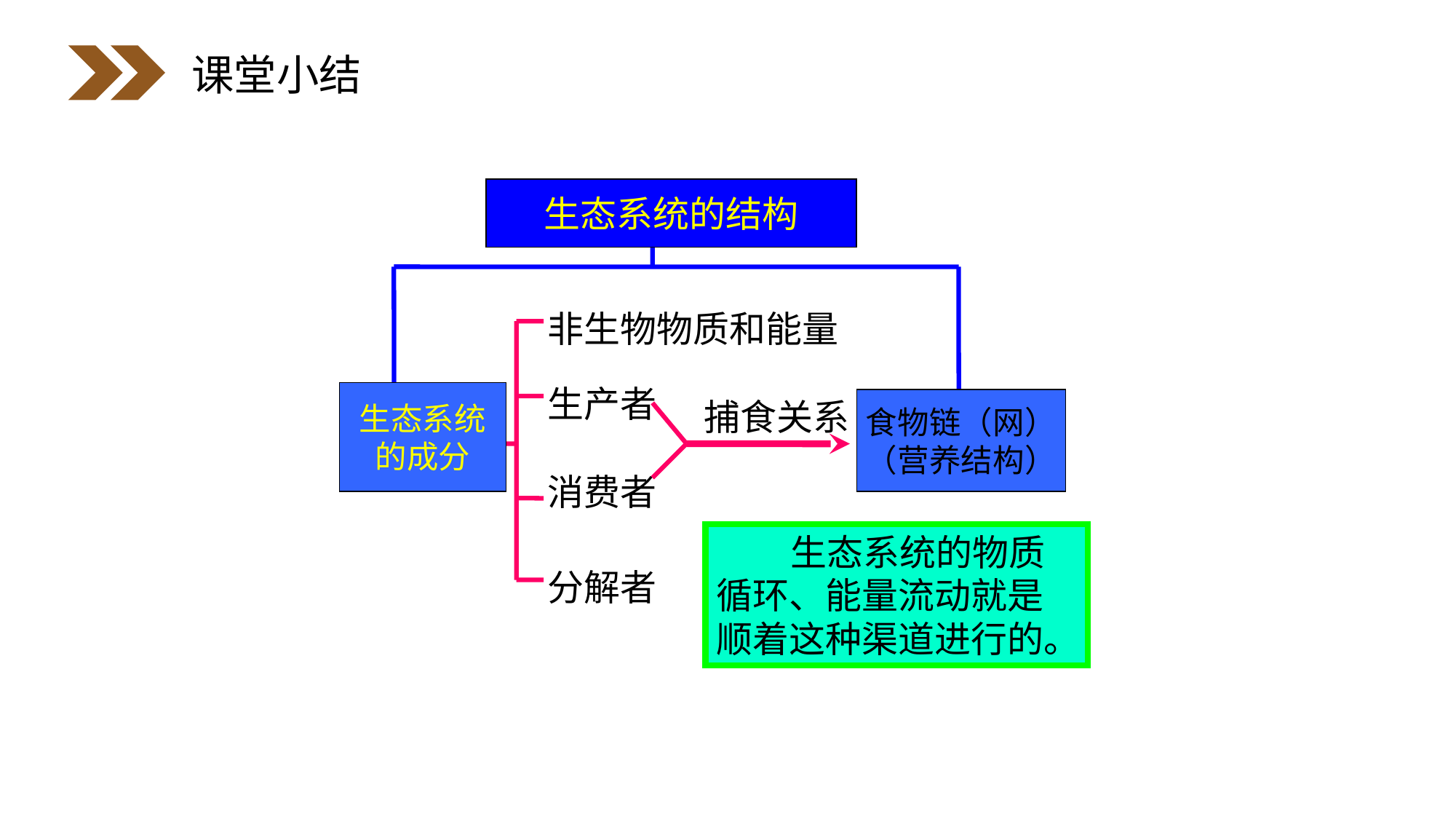

课堂小结
3
生态系统的结构

非生物物质和能量

生产者
生态系统
的成分
捕食关系
食物链（网）
（营养结构）

消费者
        生态系统的物质循环、能量流动就是顺着这种渠道进行的。
分解者